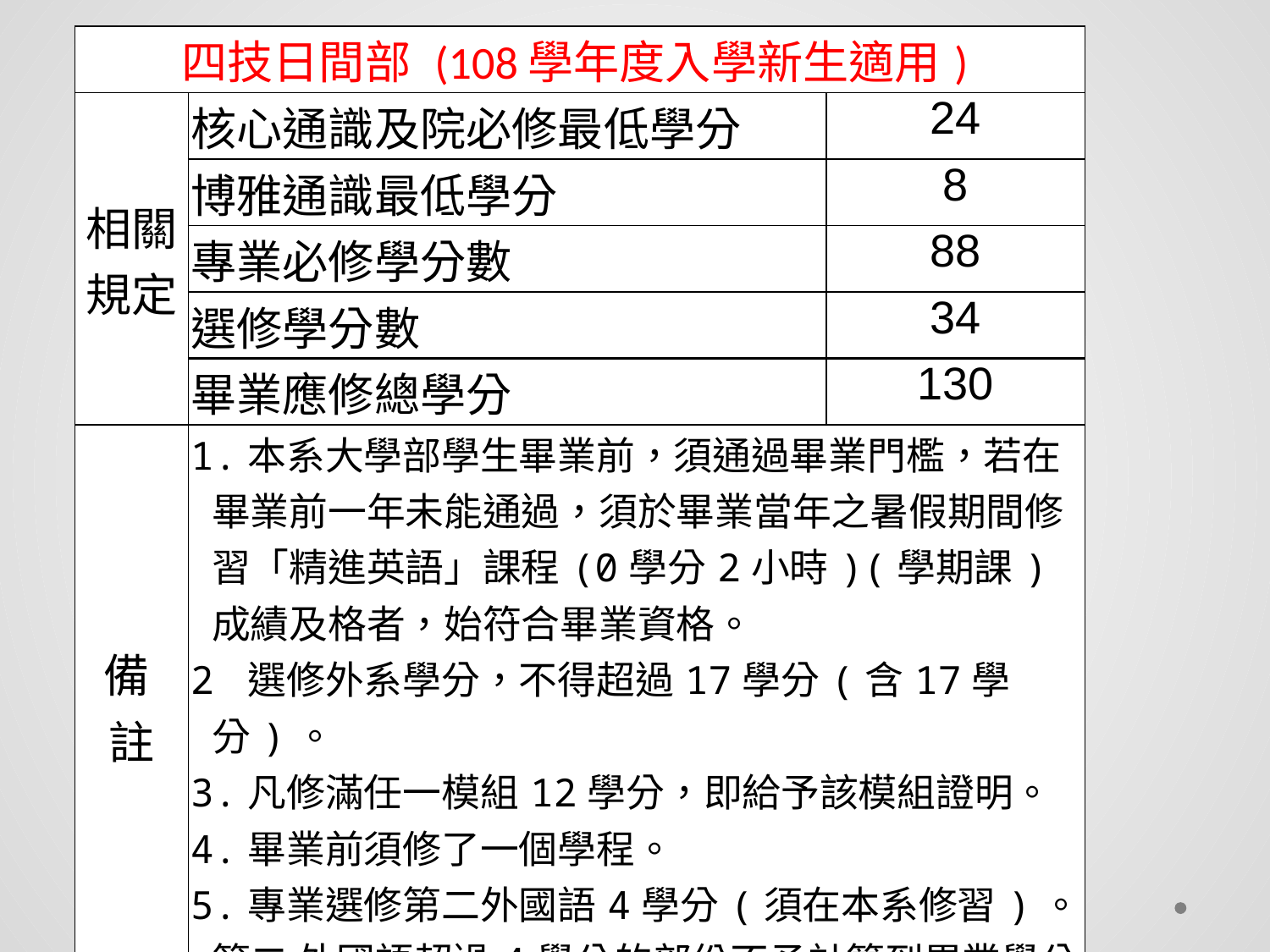

| 四技日間部 (108學年度入學新生適用) |  |  |
| --- | --- | --- |
| 相關規定 | 核心通識及院必修最低學分 | 24 |
|  | 博雅通識最低學分 | 8 |
|  | 專業必修學分數 | 88 |
|  | 選修學分數 | 34 |
|  | 畢業應修總學分 | 130 |
| 備 註 | 1.本系大學部學生畢業前，須通過畢業門檻，若在畢業前一年未能通過，須於畢業當年之暑假期間修習「精進英語」課程(0學分2小時)(學期課)成績及格者，始符合畢業資格。 2 選修外系學分，不得超過17學分(含17學分)。 3.凡修滿任一模組12學分，即給予該模組證明。 4.畢業前須修了一個學程。 5.專業選修第二外國語4學分(須在本系修習)。第二 外國語超過4學分的部份不予計算到畢業學分。 |  |